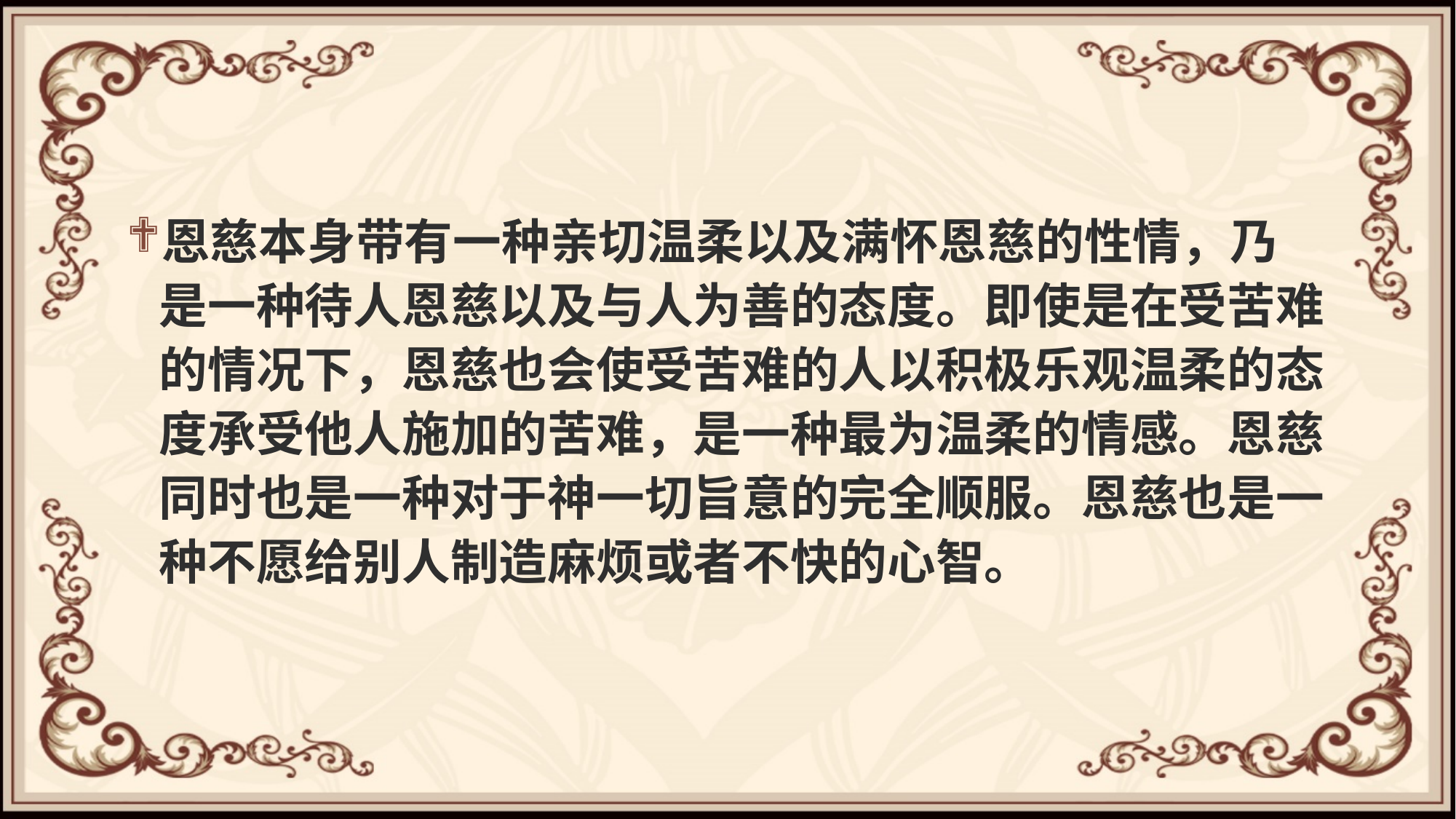

#
恩慈本身带有一种亲切温柔以及满怀恩慈的性情，乃是一种待人恩慈以及与人为善的态度。即使是在受苦难的情况下，恩慈也会使受苦难的人以积极乐观温柔的态度承受他人施加的苦难，是一种最为温柔的情感。恩慈同时也是一种对于神一切旨意的完全顺服。恩慈也是一种不愿给别人制造麻烦或者不快的心智。